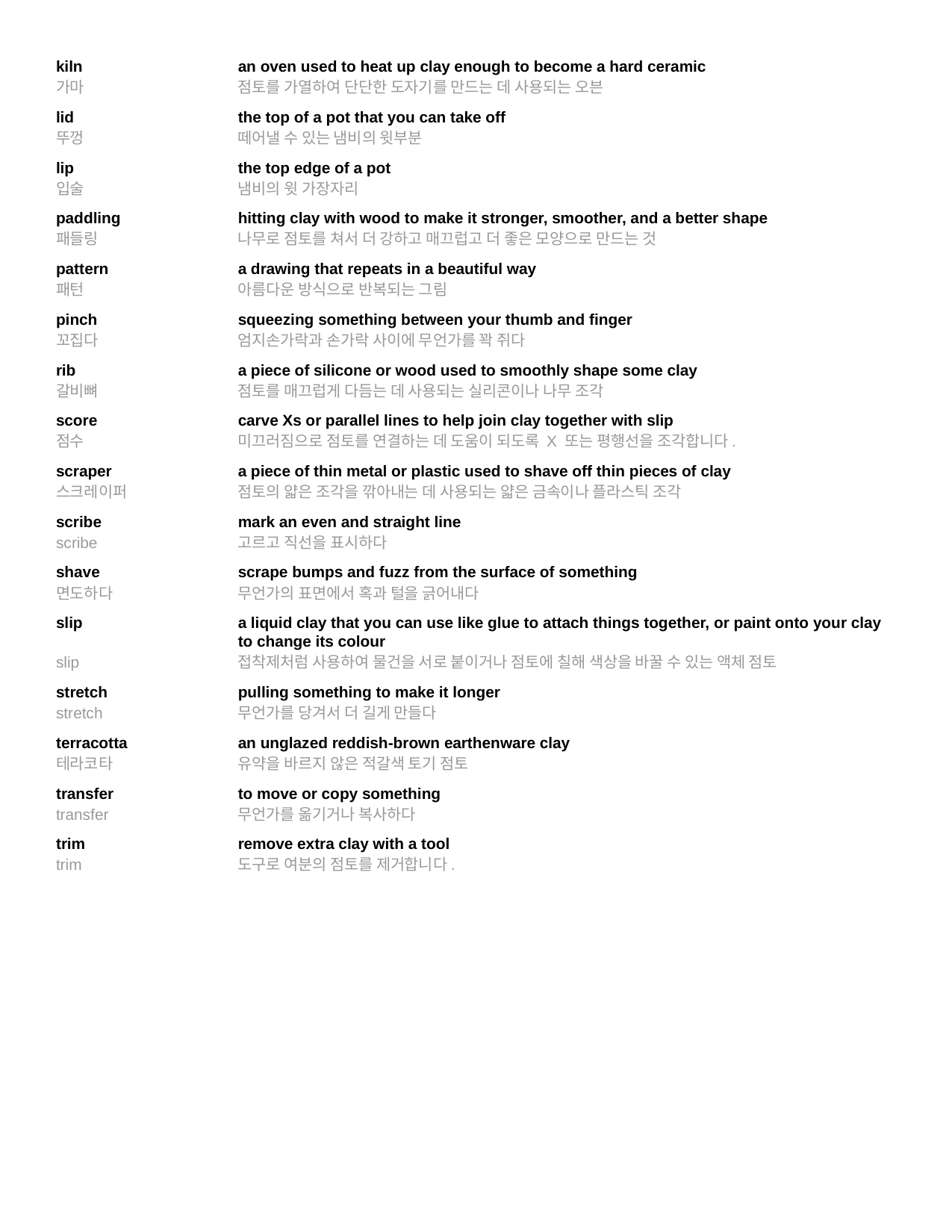

kiln	an oven used to heat up clay enough to become a hard ceramic
가마	점토를 가열하여 단단한 도자기를 만드는 데 사용되는 오븐
lid	the top of a pot that you can take off
뚜껑	떼어낼 수 있는 냄비의 윗부분
lip	the top edge of a pot
입술	냄비의 윗 가장자리
paddling	hitting clay with wood to make it stronger, smoother, and a better shape
패들링	나무로 점토를 쳐서 더 강하고 매끄럽고 더 좋은 모양으로 만드는 것
pattern	a drawing that repeats in a beautiful way
패턴	아름다운 방식으로 반복되는 그림
pinch	squeezing something between your thumb and finger
꼬집다	엄지손가락과 손가락 사이에 무언가를 꽉 쥐다
rib	a piece of silicone or wood used to smoothly shape some clay
갈비뼈	점토를 매끄럽게 다듬는 데 사용되는 실리콘이나 나무 조각
score	carve Xs or parallel lines to help join clay together with slip
점수	미끄러짐으로 점토를 연결하는 데 도움이 되도록 X 또는 평행선을 조각합니다.
scraper	a piece of thin metal or plastic used to shave off thin pieces of clay
스크레이퍼	점토의 얇은 조각을 깎아내는 데 사용되는 얇은 금속이나 플라스틱 조각
scribe	mark an even and straight line
scribe	고르고 직선을 표시하다
shave	scrape bumps and fuzz from the surface of something
면도하다	무언가의 표면에서 혹과 털을 긁어내다
slip	a liquid clay that you can use like glue to attach things together, or paint onto your clay to change its colour
slip	접착제처럼 사용하여 물건을 서로 붙이거나 점토에 칠해 색상을 바꿀 수 있는 액체 점토
stretch	pulling something to make it longer
stretch	무언가를 당겨서 더 길게 만들다
terracotta	an unglazed reddish-brown earthenware clay
테라코타	유약을 바르지 않은 적갈색 토기 점토
transfer	to move or copy something
transfer	무언가를 옮기거나 복사하다
trim	remove extra clay with a tool
trim	도구로 여분의 점토를 제거합니다.